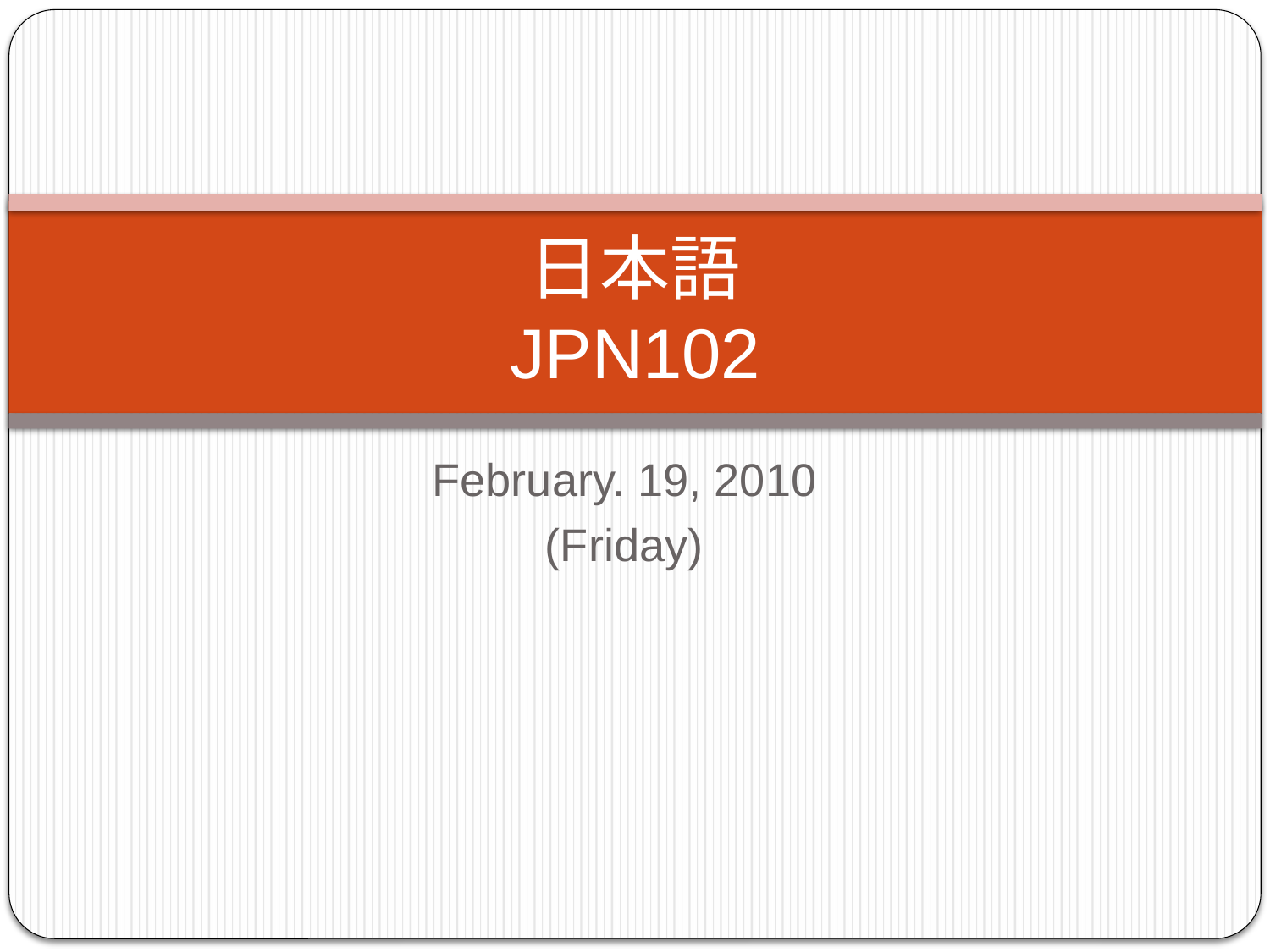

# 日本語 JPN102
February. 19, 2010
(Friday)